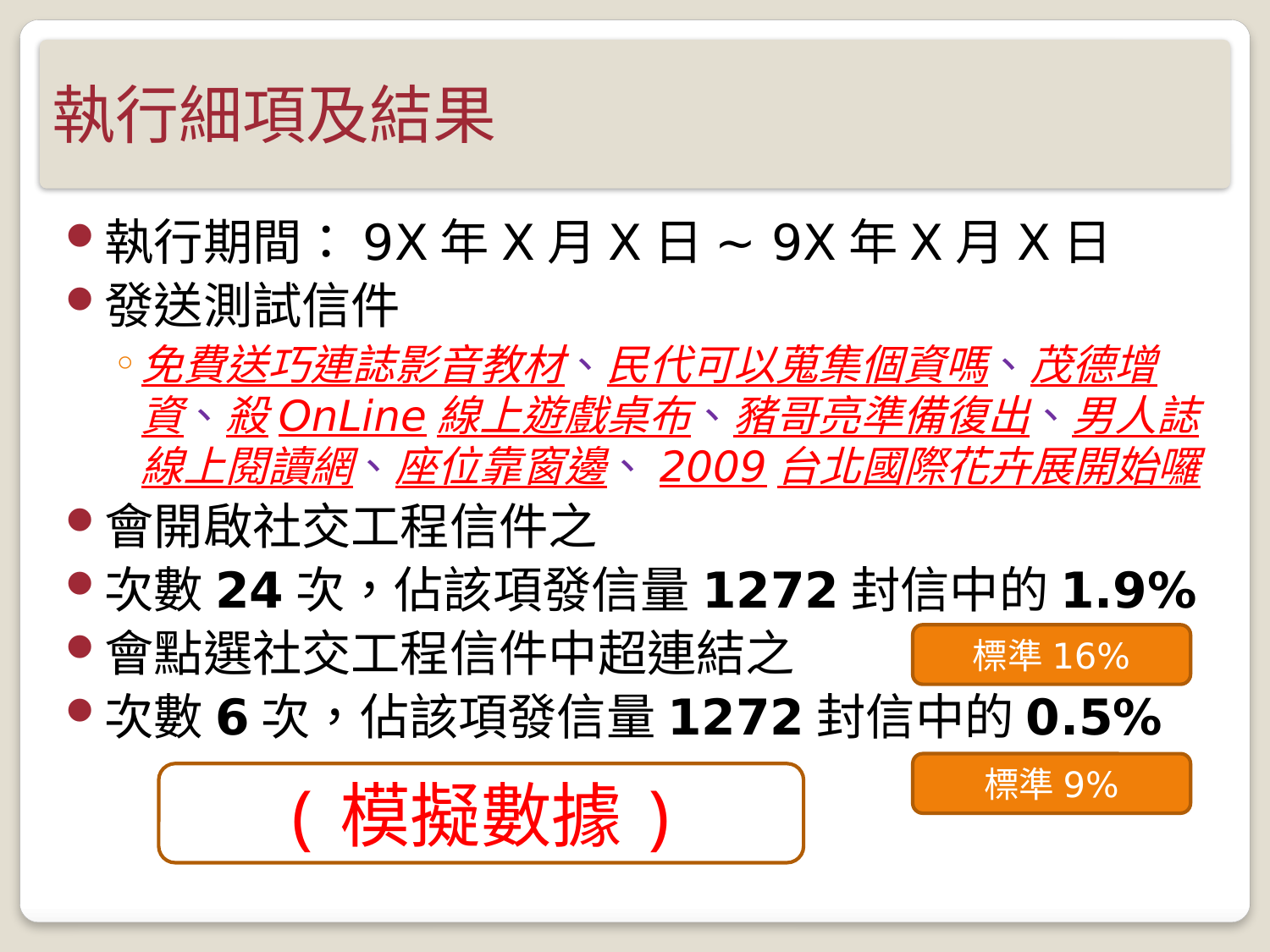

# 執行細項及結果
執行期間：9X年X月X日~ 9X年X月X日
發送測試信件
免費送巧連誌影音教材、民代可以蒐集個資嗎、茂德增資、殺OnLine線上遊戲桌布、豬哥亮準備復出、男人誌線上閱讀網、座位靠窗邊、2009台北國際花卉展開始囉
會開啟社交工程信件之
次數24次，佔該項發信量1272封信中的1.9%
會點選社交工程信件中超連結之
次數6次，佔該項發信量1272封信中的0.5%

標準16%
標準9%
(模擬數據)